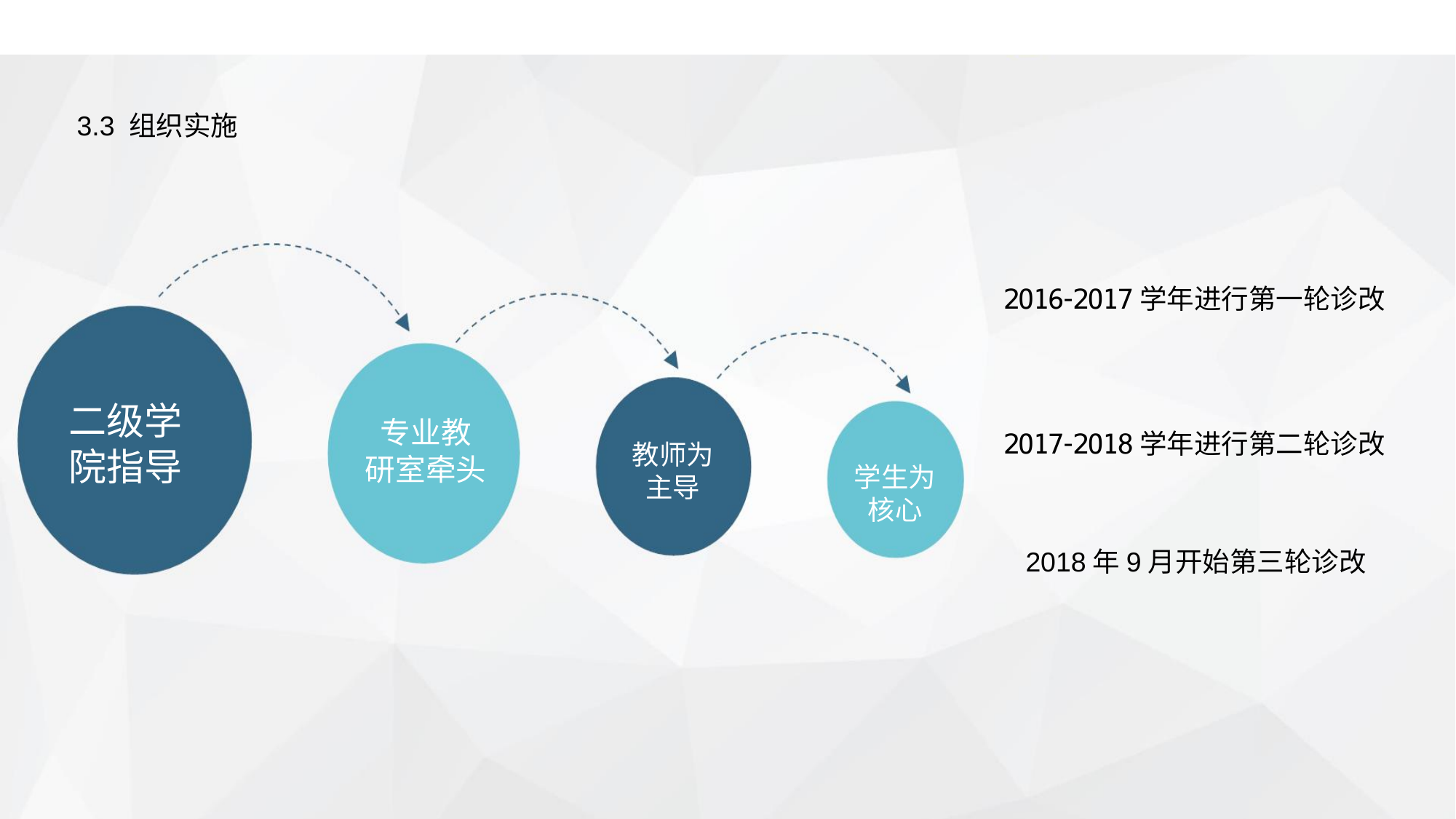

3.3 组织实施
2016-2017学年进行第一轮诊改
二级学
院指导
专业教
研室牵头
2017-2018学年进行第二轮诊改
2018年9月开始第三轮诊改
教师为
主导
学生为
核心